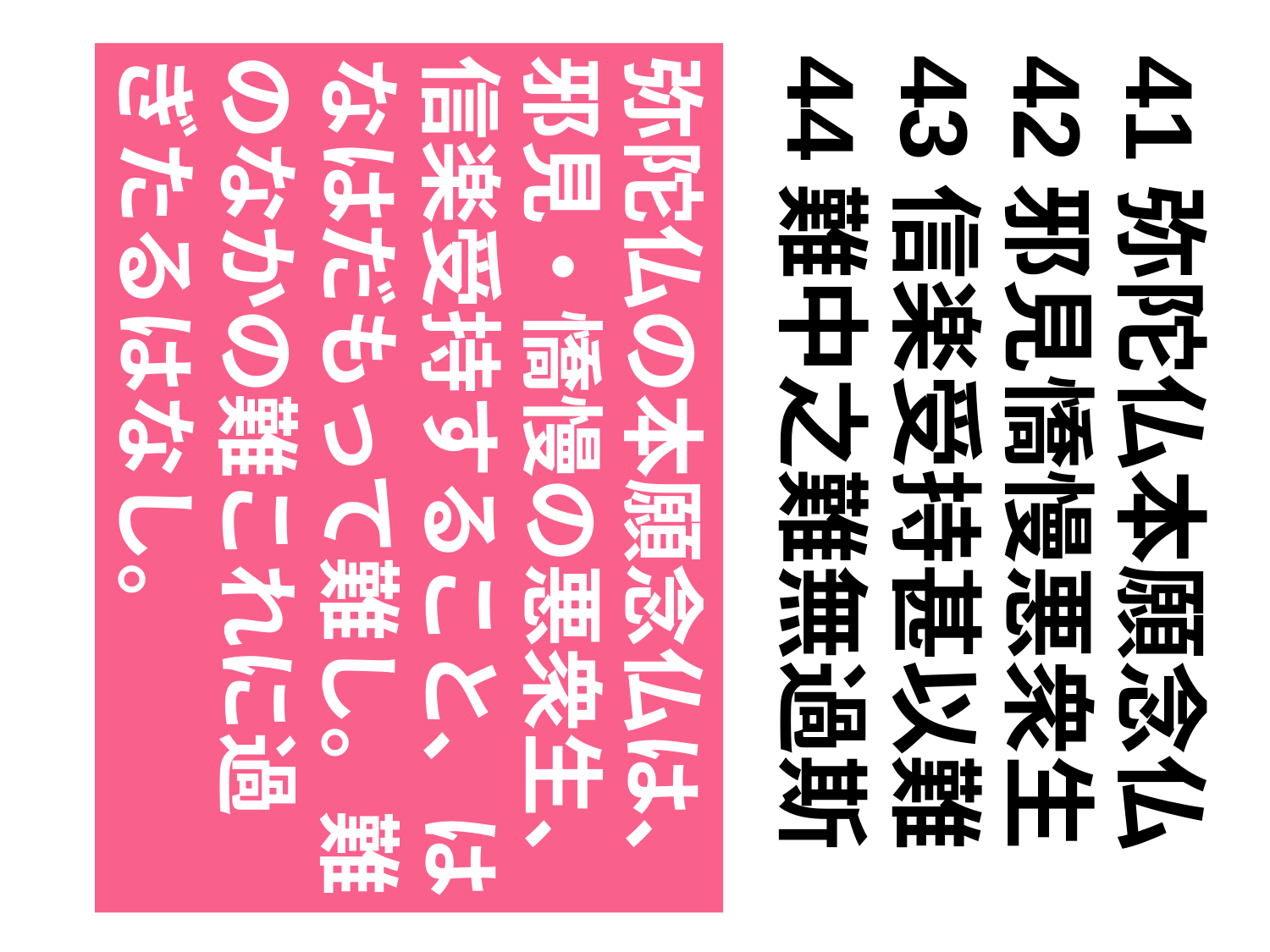

弥陀仏の本願念仏は、邪見・憍慢の悪衆生、信楽受持すること、はなはだもって難し。難のなかの難これに過ぎたるはなし。
41弥陀仏本願念仏
42邪見憍慢悪衆生
43信楽受持甚以難
44難中之難無過斯